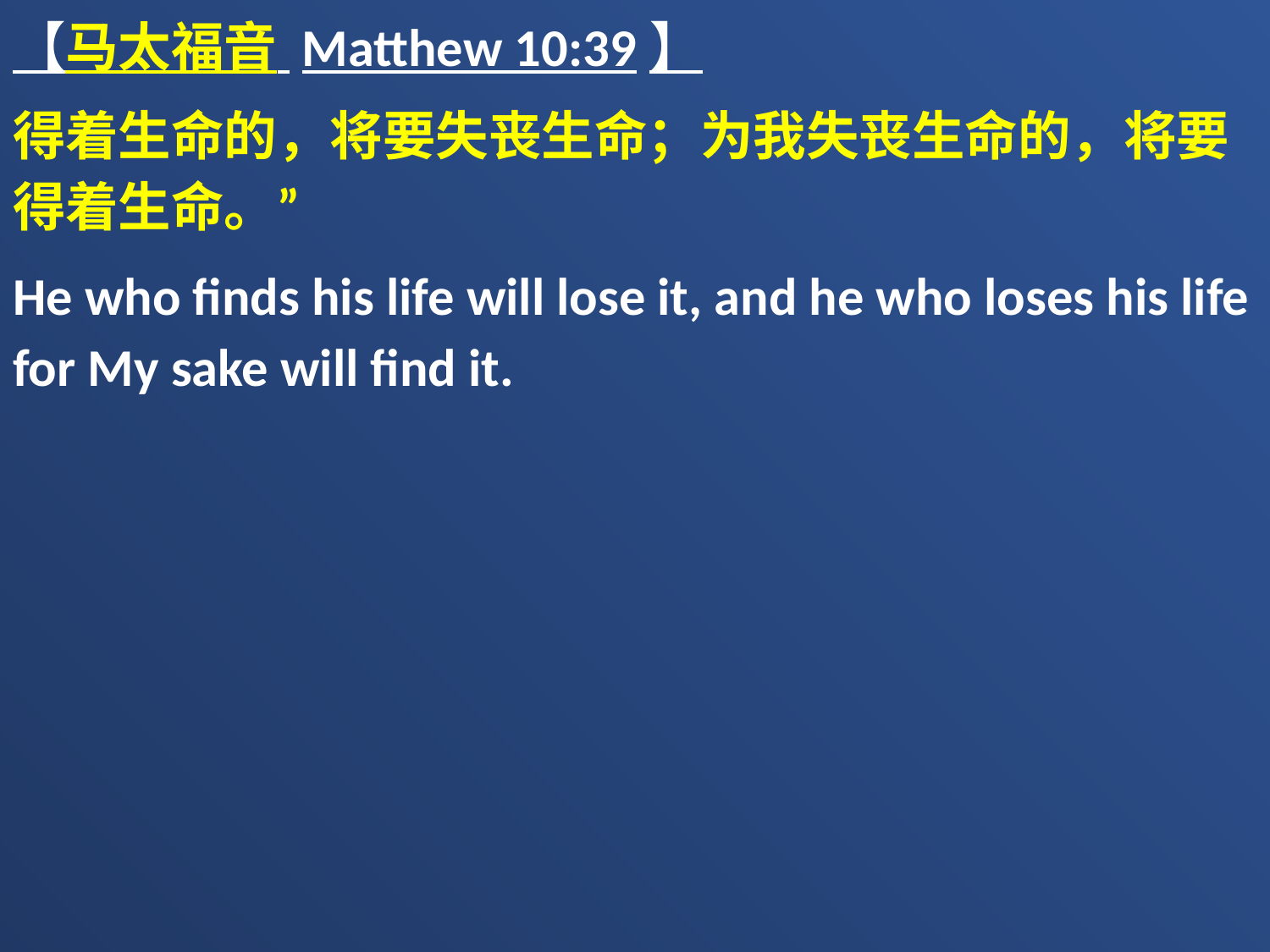

【马太福音 Matthew 10:39】
得着生命的，将要失丧生命；为我失丧生命的，将要得着生命。”
He who finds his life will lose it, and he who loses his life for My sake will find it.